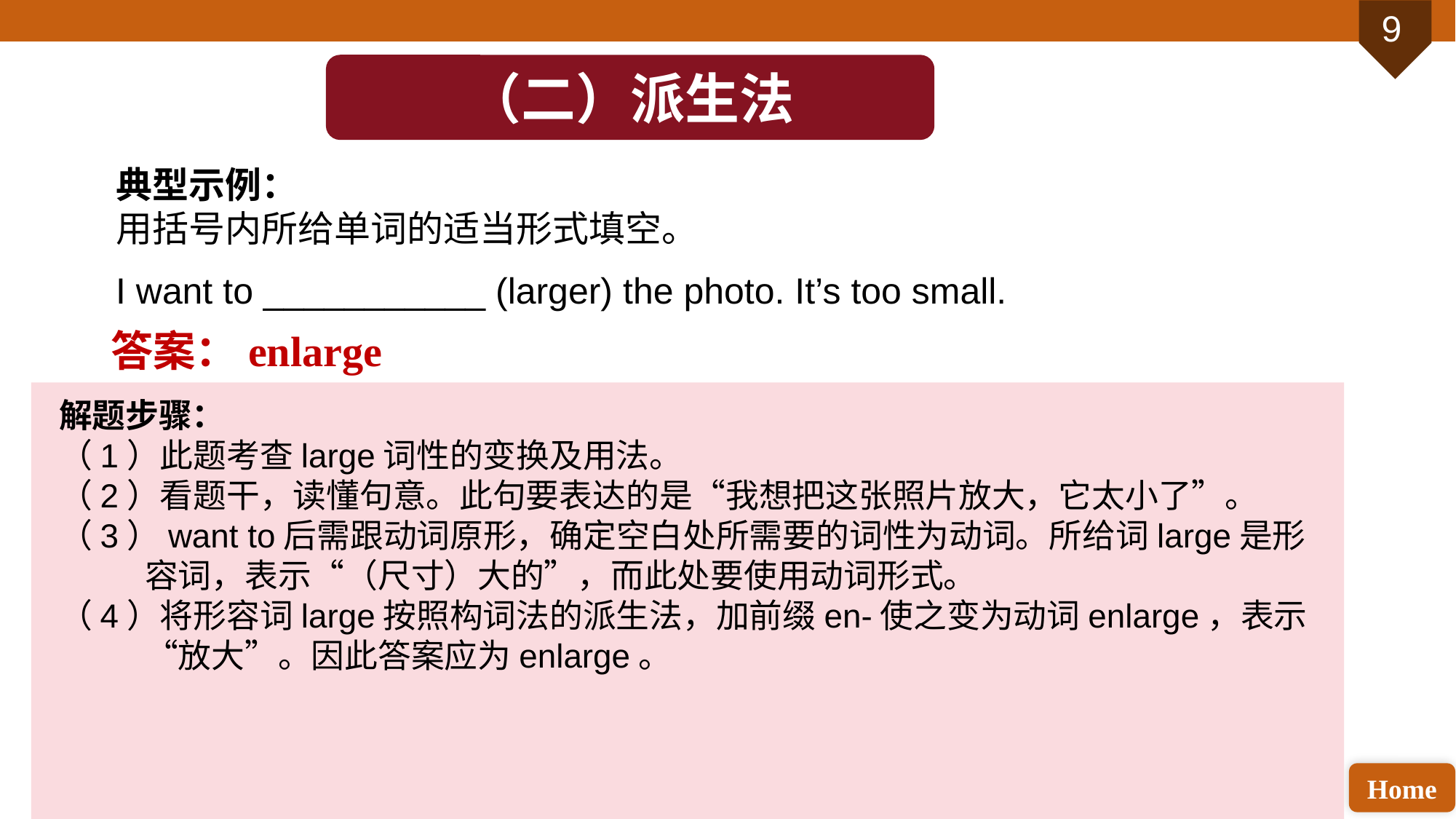

（二）派生法
典型示例：
用括号内所给单词的适当形式填空。
I want to ___________ (larger) the photo. It’s too small.
答案：enlarge

解题步骤：
（1）此题考查large词性的变换及用法。
（2）看题干，读懂句意。此句要表达的是“我想把这张照片放大，它太小了”。
（3）want to后需跟动词原形，确定空白处所需要的词性为动词。所给词large是形容词，表示“（尺寸）大的”，而此处要使用动词形式。
（4）将形容词large按照构词法的派生法，加前缀en-使之变为动词enlarge，表示“放大”。因此答案应为enlarge。